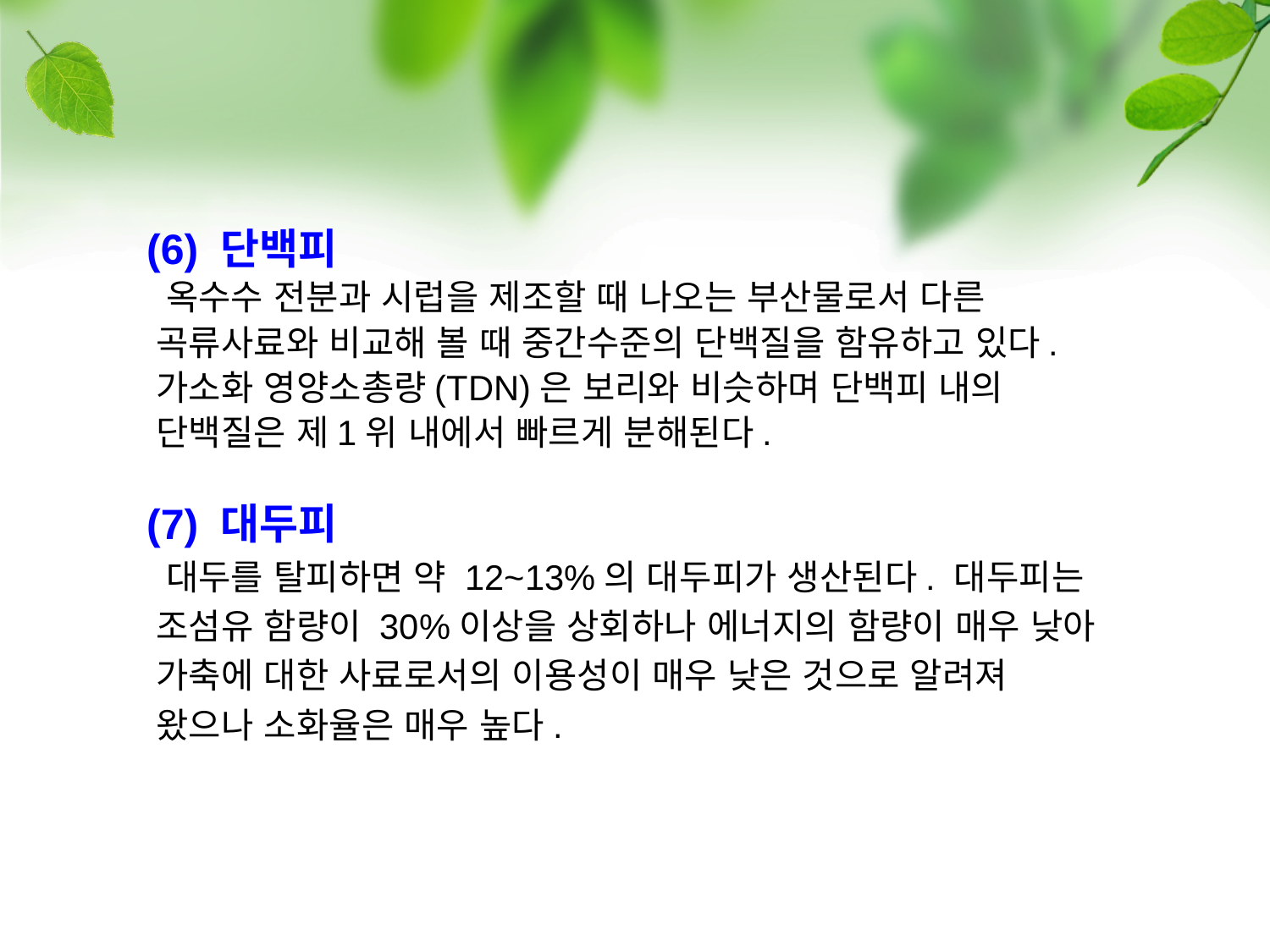

#
 (6) 단백피
  옥수수 전분과 시럽을 제조할 때 나오는 부산물로서 다른
 곡류사료와 비교해 볼 때 중간수준의 단백질을 함유하고 있다.
 가소화 영양소총량(TDN)은 보리와 비슷하며 단백피 내의
 단백질은 제1위 내에서 빠르게 분해된다.

 (7) 대두피
  대두를 탈피하면 약 12~13%의 대두피가 생산된다. 대두피는
 조섬유 함량이 30%이상을 상회하나 에너지의 함량이 매우 낮아
 가축에 대한 사료로서의 이용성이 매우 낮은 것으로 알려져
 왔으나 소화율은 매우 높다.